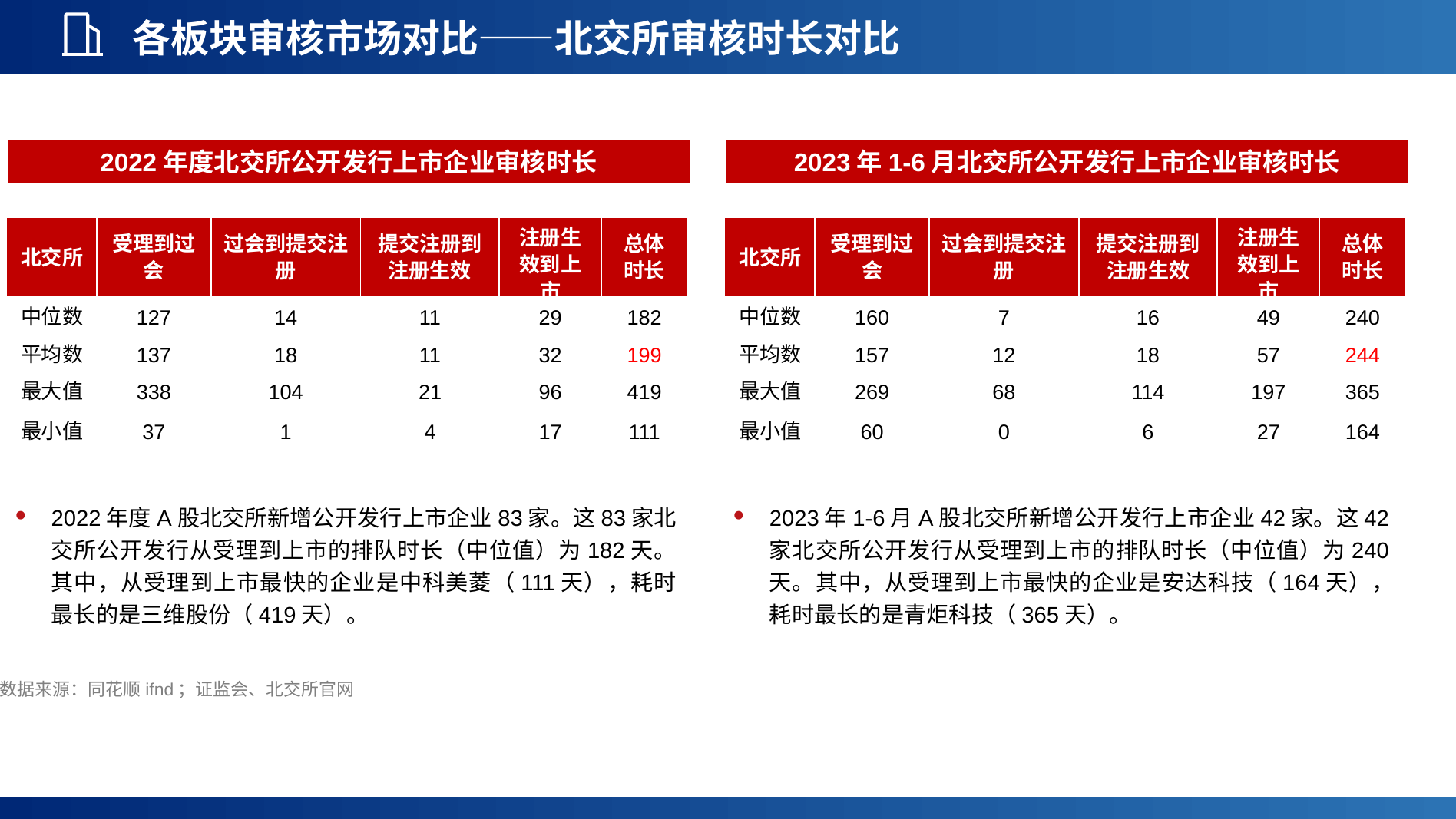

各板块审核市场对比——北交所审核时长对比

2022年度北交所公开发行上市企业审核时长
2023年1-6月北交所公开发行上市企业审核时长
| 北交所 | 受理到过会 | 过会到提交注册 | 提交注册到注册生效 | 注册生效到上市 | 总体时长 |
| --- | --- | --- | --- | --- | --- |
| 中位数 | 127 | 14 | 11 | 29 | 182 |
| 平均数 | 137 | 18 | 11 | 32 | 199 |
| 最大值 | 338 | 104 | 21 | 96 | 419 |
| 最小值 | 37 | 1 | 4 | 17 | 111 |
| 北交所 | 受理到过会 | 过会到提交注册 | 提交注册到注册生效 | 注册生效到上市 | 总体时长 |
| --- | --- | --- | --- | --- | --- |
| 中位数 | 160 | 7 | 16 | 49 | 240 |
| 平均数 | 157 | 12 | 18 | 57 | 244 |
| 最大值 | 269 | 68 | 114 | 197 | 365 |
| 最小值 | 60 | 0 | 6 | 27 | 164 |
2022年度A股北交所新增公开发行上市企业83家。这83家北交所公开发行从受理到上市的排队时长（中位值）为182天。其中，从受理到上市最快的企业是中科美菱（111天），耗时最长的是三维股份（419天）。
2023年1-6月A股北交所新增公开发行上市企业42家。这42家北交所公开发行从受理到上市的排队时长（中位值）为240天。其中，从受理到上市最快的企业是安达科技（164天），耗时最长的是青炬科技（365天）。
数据来源：同花顺ifnd；证监会、北交所官网